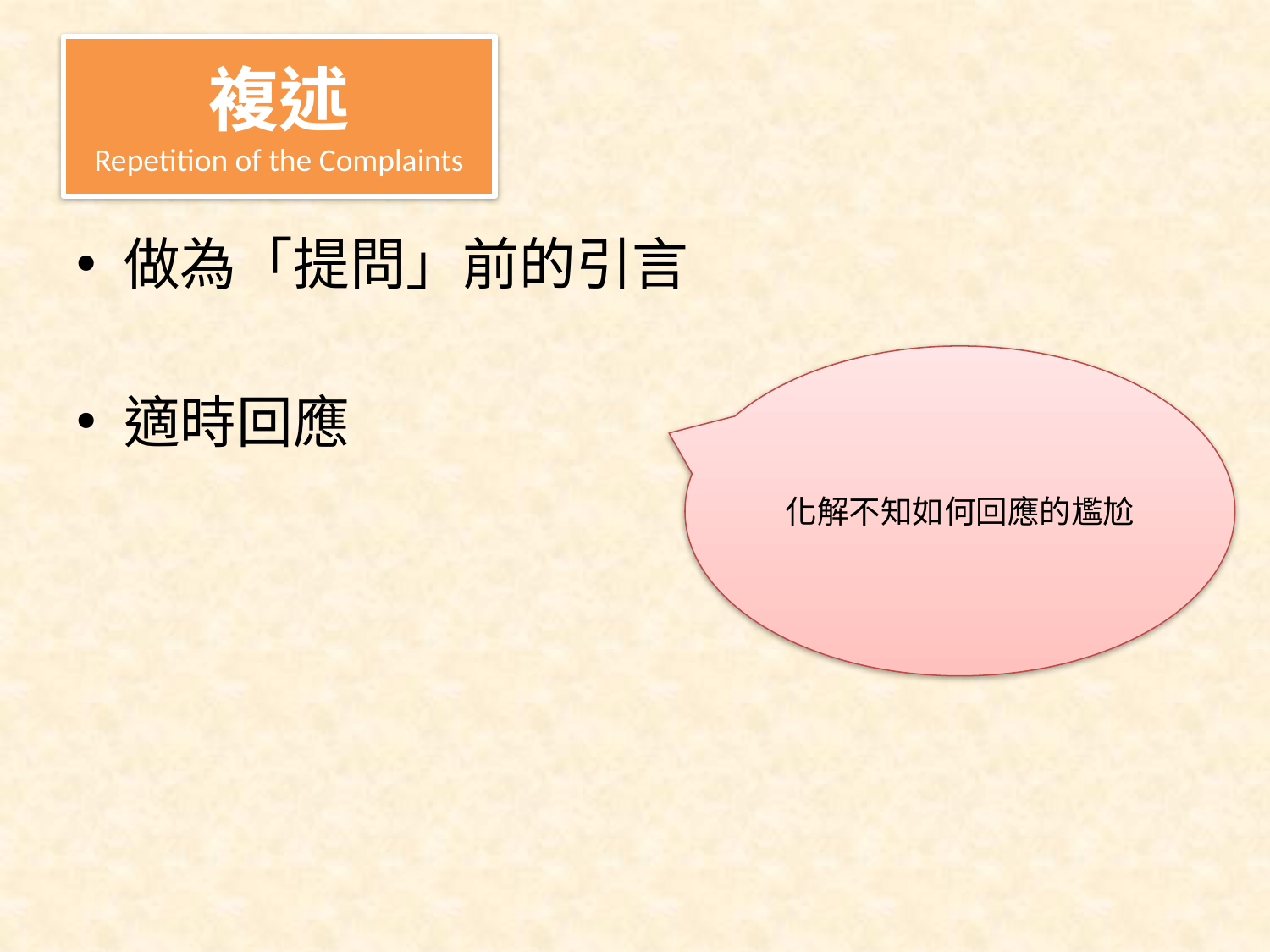

複述
Repetition of the Complaints
#
做為「提問」前的引言

適時回應
化解不知如何回應的尷尬